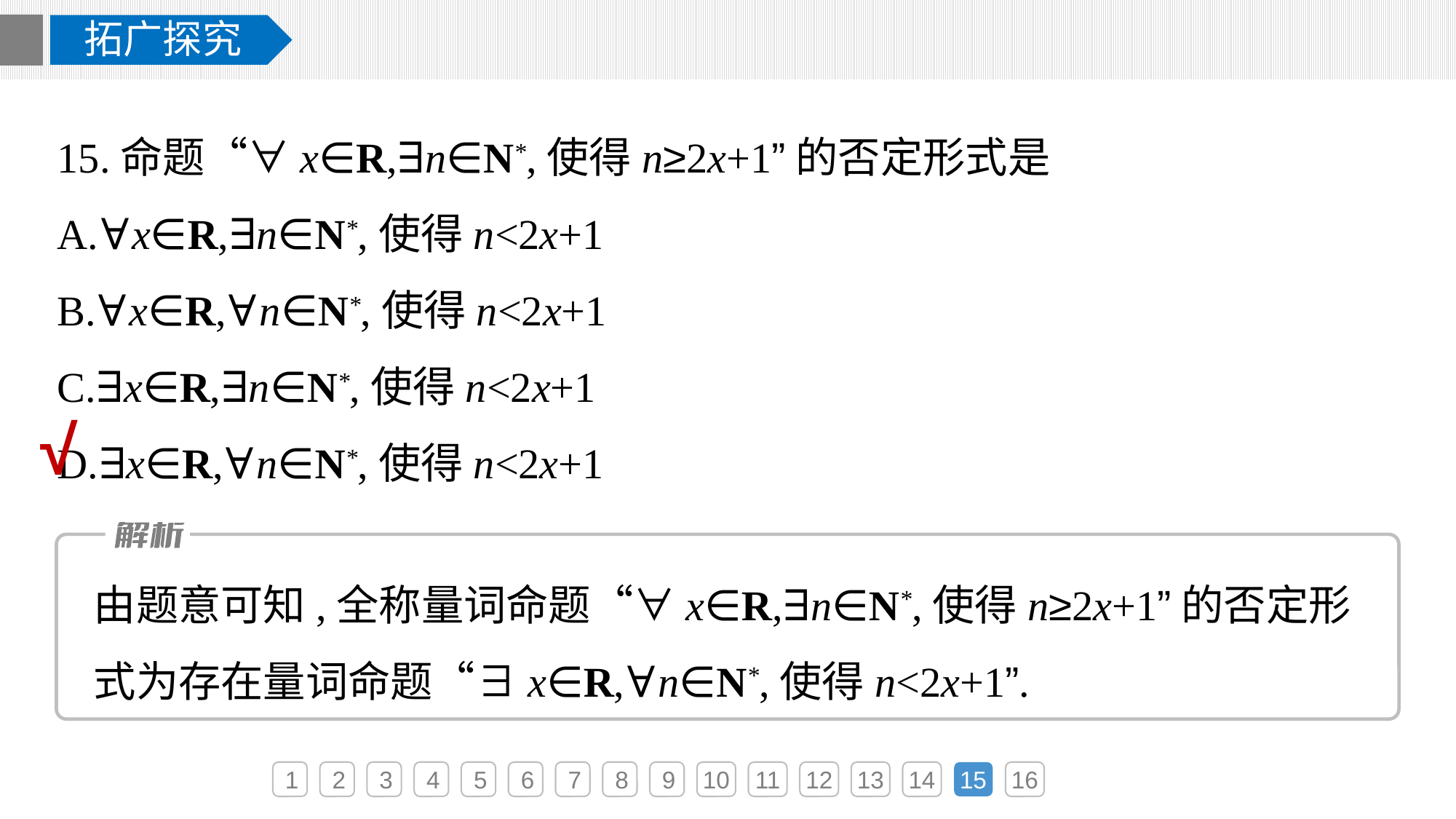

拓广探究

15.命题“∀x∈R,∃n∈N*,使得n≥2x+1”的否定形式是
A.∀x∈R,∃n∈N*,使得n<2x+1
B.∀x∈R,∀n∈N*,使得n<2x+1
C.∃x∈R,∃n∈N*,使得n<2x+1
D.∃x∈R,∀n∈N*,使得n<2x+1
√

由题意可知,全称量词命题“∀x∈R,∃n∈N*,使得n≥2x+1”的否定形式为存在量词命题“∃x∈R,∀n∈N*,使得n<2x+1”.
1
2
3
4
5
6
7
8
9
10
11
12
13
14
15
16